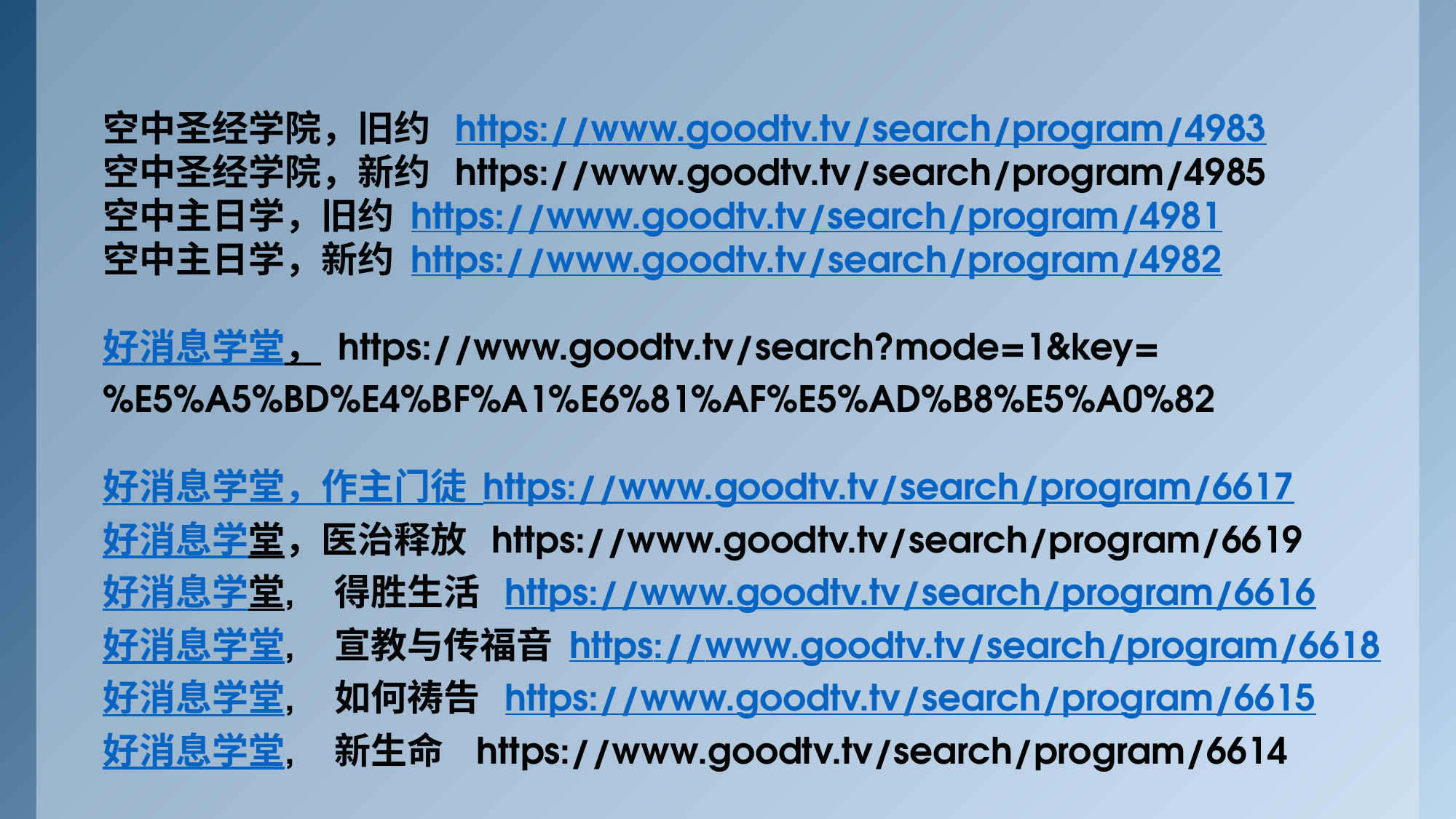

空中圣经学院，旧约  https://www.goodtv.tv/search/program/4983
空中圣经学院，新约  https://www.goodtv.tv/search/program/4985
空中主日学，旧约 https://www.goodtv.tv/search/program/4981
空中主日学，新约 https://www.goodtv.tv/search/program/4982

好消息学堂， https://www.goodtv.tv/search?mode=1&key=%E5%A5%BD%E4%BF%A1%E6%81%AF%E5%AD%B8%E5%A0%82

好消息学堂，作主门徒  https://www.goodtv.tv/search/program/6617
好消息学堂，医治释放  https://www.goodtv.tv/search/program/6619
好消息学堂,   得胜生活  https://www.goodtv.tv/search/program/6616
好消息学堂,   宣教与传福音 https://www.goodtv.tv/search/program/6618
好消息学堂,   如何祷告  https://www.goodtv.tv/search/program/6615
好消息学堂,   新生命   https://www.goodtv.tv/search/program/6614